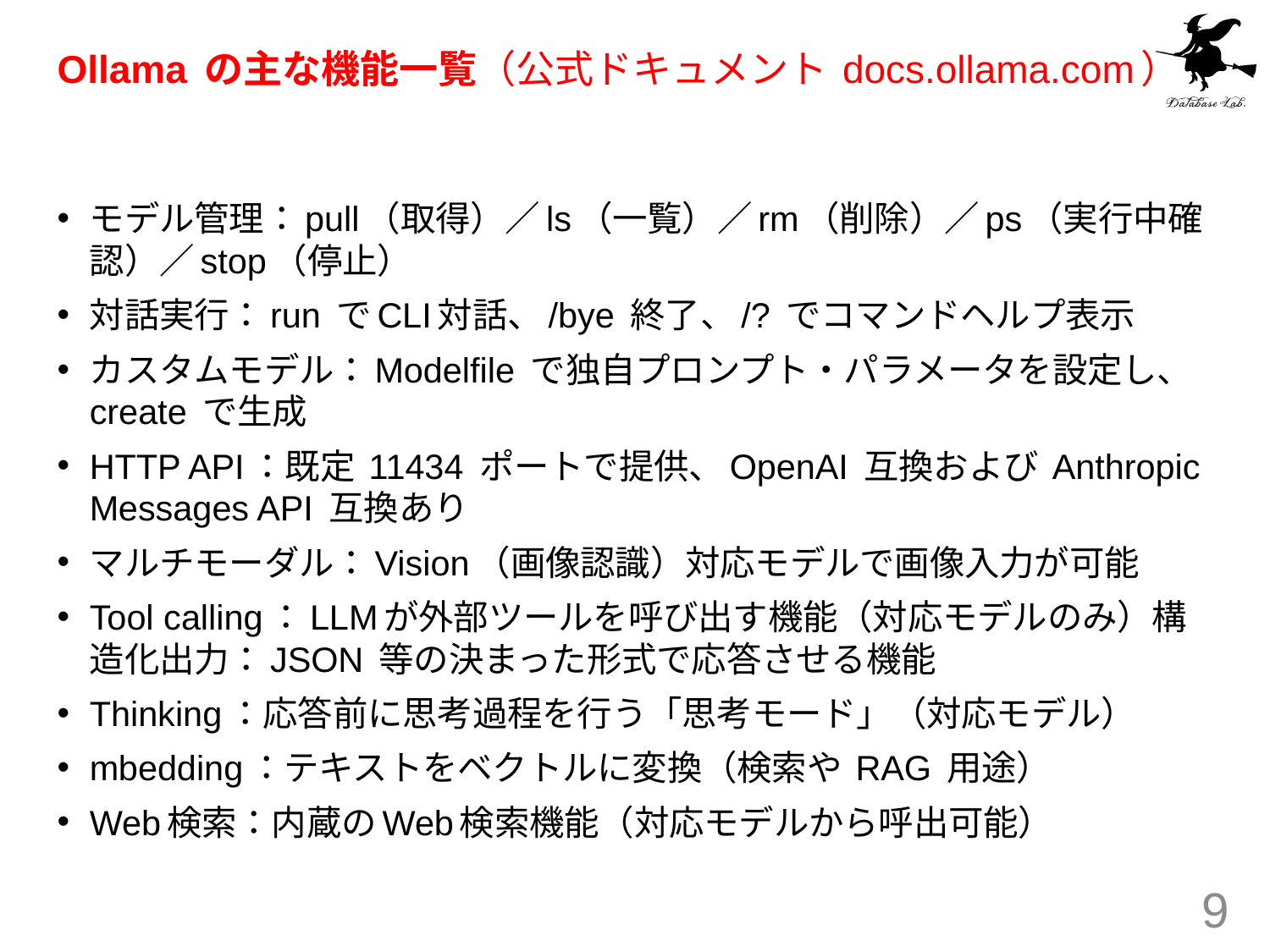

# Ollama の主な機能一覧（公式ドキュメント docs.ollama.com）
モデル管理：pull（取得）／ls（一覧）／rm（削除）／ps（実行中確認）／stop（停止）
対話実行：run でCLI対話、/bye 終了、/? でコマンドヘルプ表示
カスタムモデル：Modelfile で独自プロンプト・パラメータを設定し、create で生成
HTTP API：既定 11434 ポートで提供、OpenAI 互換および Anthropic Messages API 互換あり
マルチモーダル：Vision（画像認識）対応モデルで画像入力が可能
Tool calling：LLMが外部ツールを呼び出す機能（対応モデルのみ）構造化出力：JSON 等の決まった形式で応答させる機能
Thinking：応答前に思考過程を行う「思考モード」（対応モデル）
mbedding：テキストをベクトルに変換（検索や RAG 用途）
Web検索：内蔵のWeb検索機能（対応モデルから呼出可能）

9